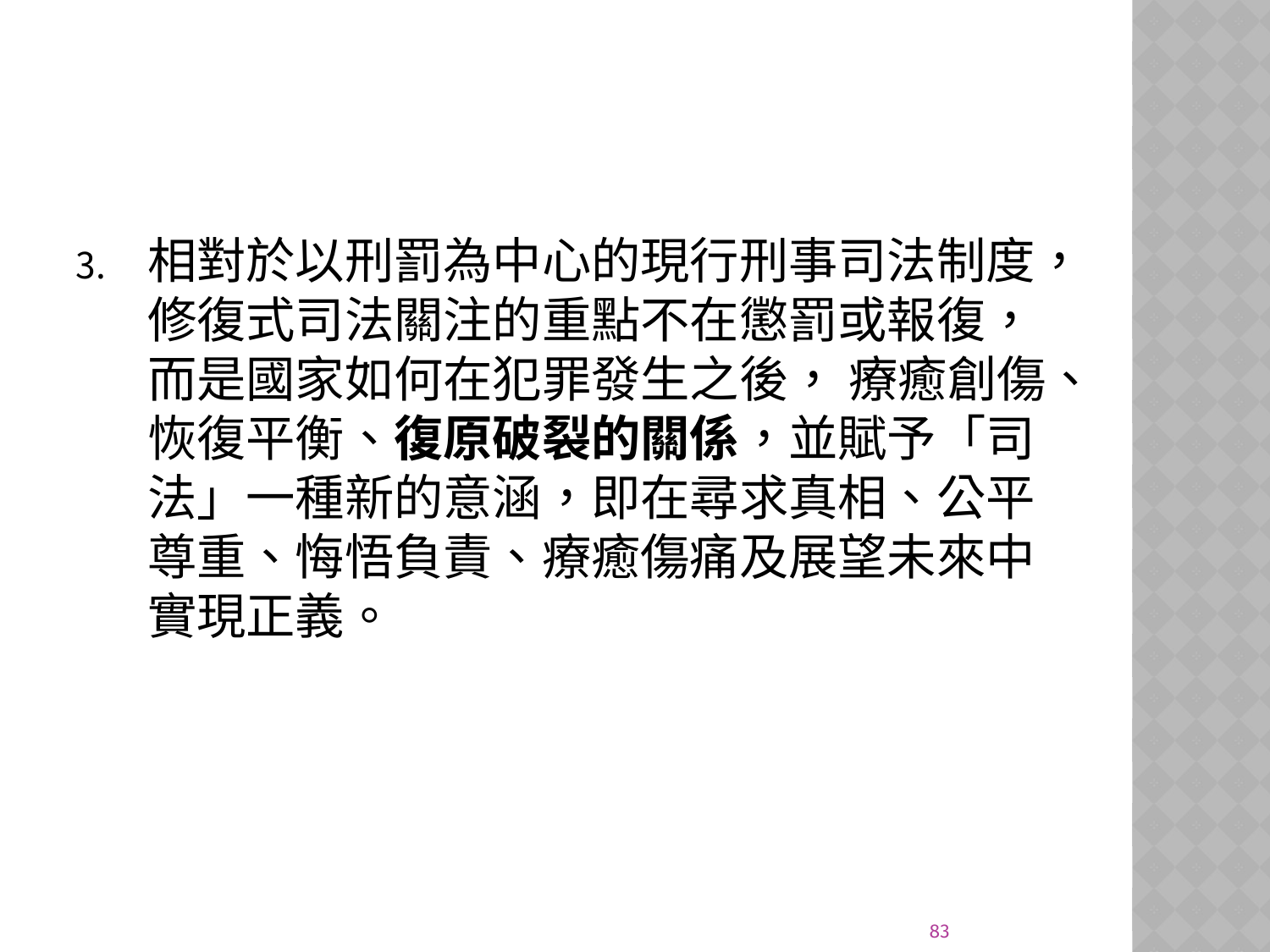

#
相對於以刑罰為中心的現行刑事司法制度，修復式司法關注的重點不在懲罰或報復，而是國家如何在犯罪發生之後， 療癒創傷、恢復平衡、復原破裂的關係，並賦予「司法」一種新的意涵，即在尋求真相、公平尊重、悔悟負責、療癒傷痛及展望未來中實現正義。

83